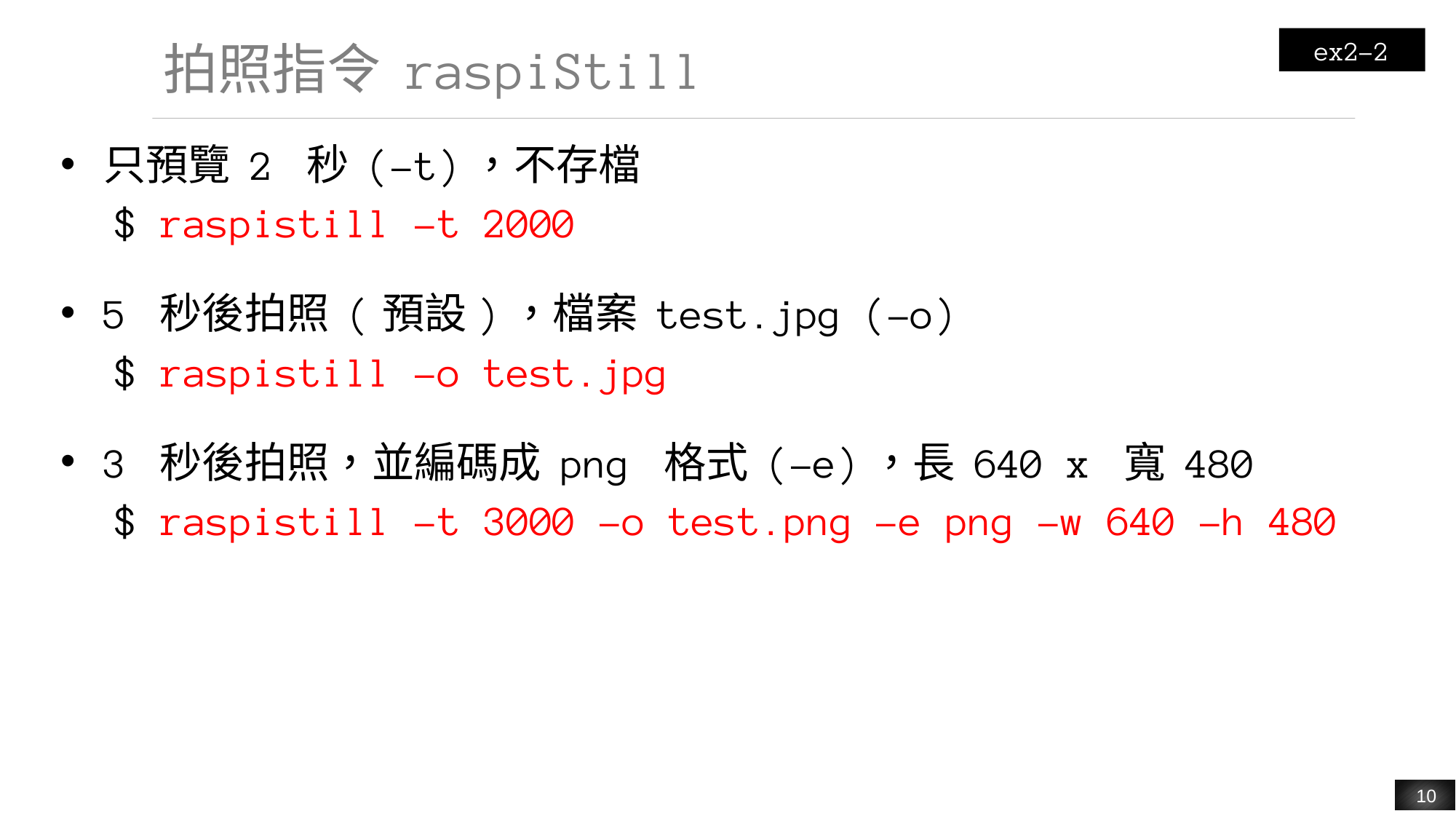

ex2-2
# 拍照指令 raspiStill
只預覽 2 秒 (-t)，不存檔
$ raspistill -t 2000
5 秒後拍照 (預設)，檔案 test.jpg (-o)
$ raspistill -o test.jpg
3 秒後拍照，並編碼成 png 格式 (-e)，長 640 x 寬 480
$ raspistill -t 3000 -o test.png -e png -w 640 -h 480